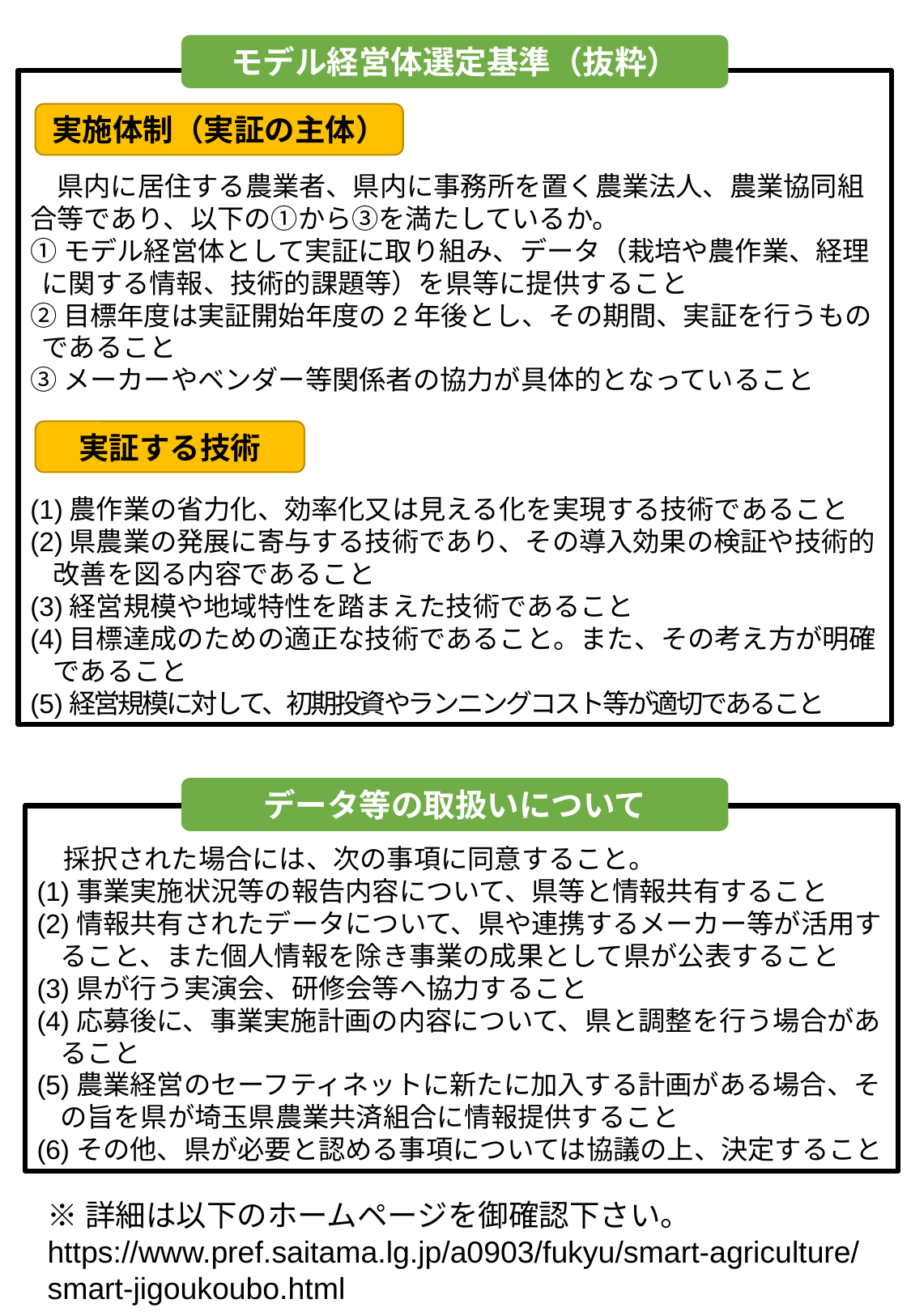

モデル経営体選定基準（抜粋）

　県内に居住する農業者、県内に事務所を置く農業法人、農業協同組合等であり、以下の①から③を満たしているか。
①モデル経営体として実証に取り組み、データ（栽培や農作業、経理に関する情報、技術的課題等）を県等に提供すること
②目標年度は実証開始年度の2年後とし、その期間、実証を行うものであること
③メーカーやベンダー等関係者の協力が具体的となっていること

(1)農作業の省力化、効率化又は見える化を実現する技術であること
(2)県農業の発展に寄与する技術であり、その導入効果の検証や技術的改善を図る内容であること
(3)経営規模や地域特性を踏まえた技術であること
(4)目標達成のための適正な技術であること。また、その考え方が明確であること
(5)経営規模に対して、初期投資やランニングコスト等が適切であること
実施体制（実証の主体）
実証する技術
データ等の取扱いについて

　採択された場合には、次の事項に同意すること。
(1)事業実施状況等の報告内容について、県等と情報共有すること
(2)情報共有されたデータについて、県や連携するメーカー等が活用すること、また個人情報を除き事業の成果として県が公表すること
(3)県が行う実演会、研修会等へ協力すること
(4)応募後に、事業実施計画の内容について、県と調整を行う場合があること
(5)農業経営のセーフティネットに新たに加入する計画がある場合、その旨を県が埼玉県農業共済組合に情報提供すること
(6)その他、県が必要と認める事項については協議の上、決定すること
※詳細は以下のホームページを御確認下さい。
https://www.pref.saitama.lg.jp/a0903/fukyu/smart-agriculture/smart-jigoukoubo.html